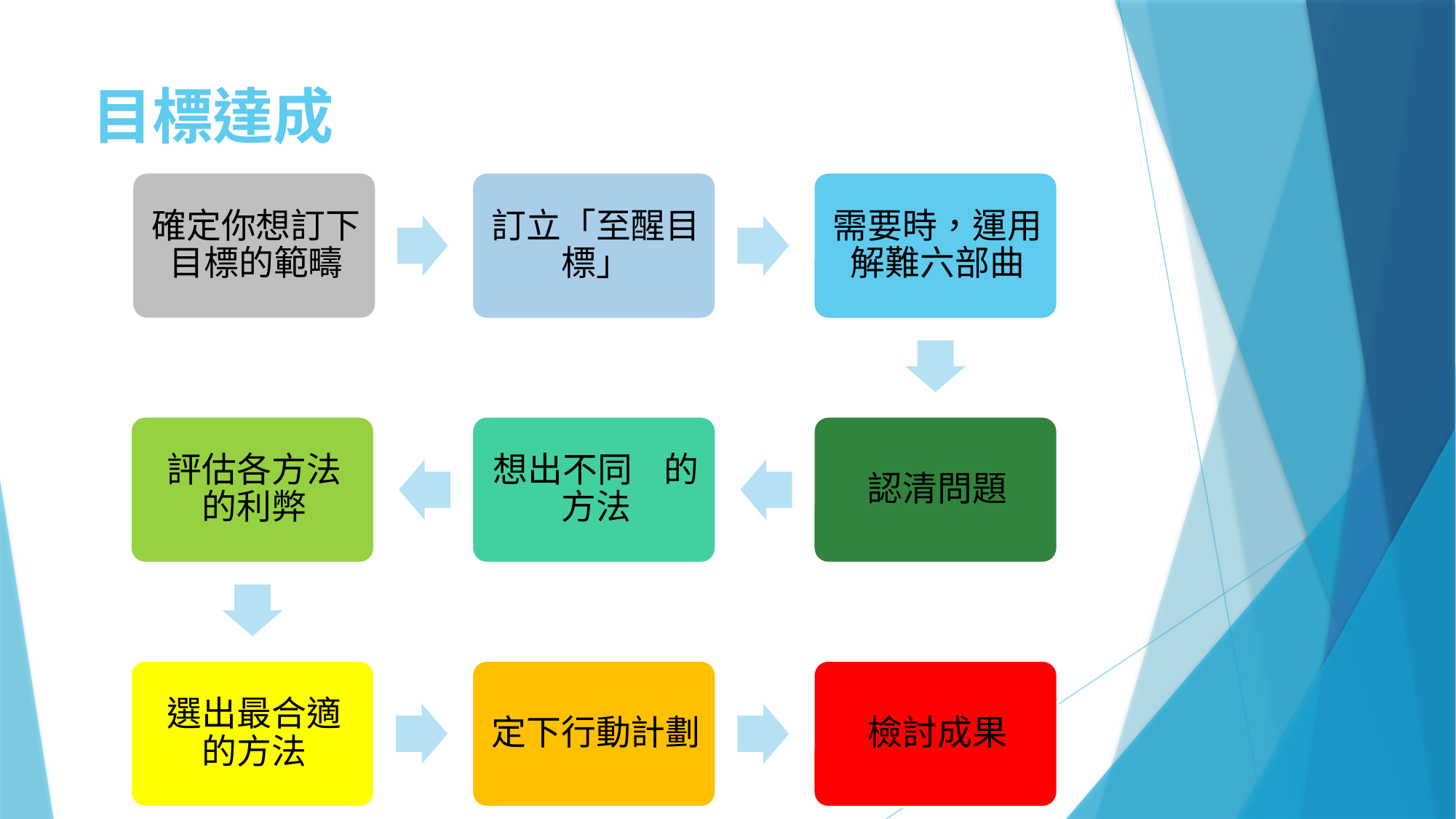

# 目標達成
確定你想訂下 目標的範疇

訂立「至醒目 標」

需要時，運用 解難六部曲

認清問題

想出不同    的方法

評估各方法 的利弊

選出最合適 的方法

定下行動計劃

檢討成果